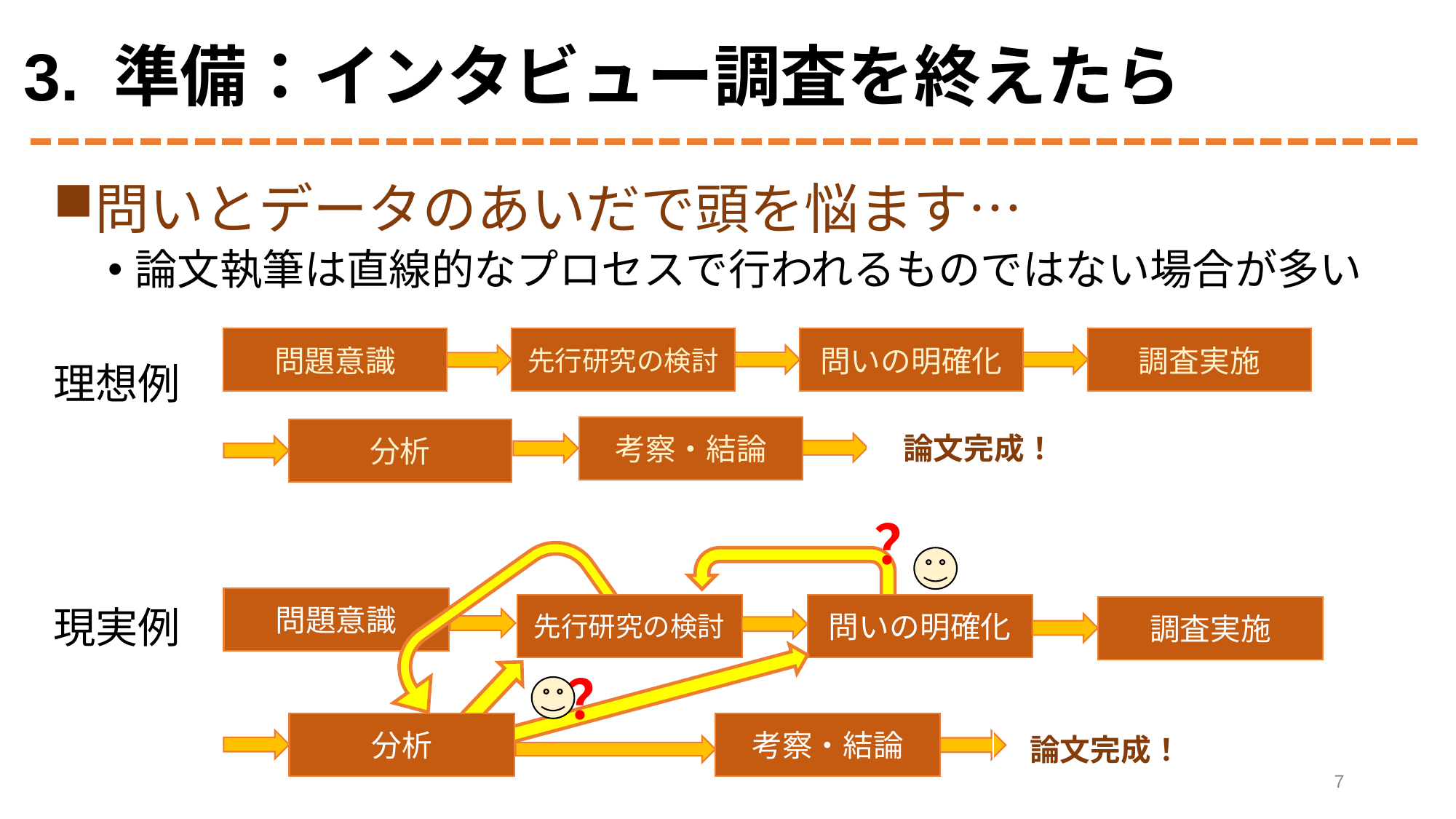

# 3. 準備：インタビュー調査を終えたら
問いとデータのあいだで頭を悩ます…
論文執筆は直線的なプロセスで行われるものではない場合が多い

理想例

現実例
問題意識
先行研究の検討
問いの明確化
調査実施

論文完成！
考察・結論
分析

？

問題意識
先行研究の検討
問いの明確化
調査実施

？

分析
考察・結論
論文完成！

7